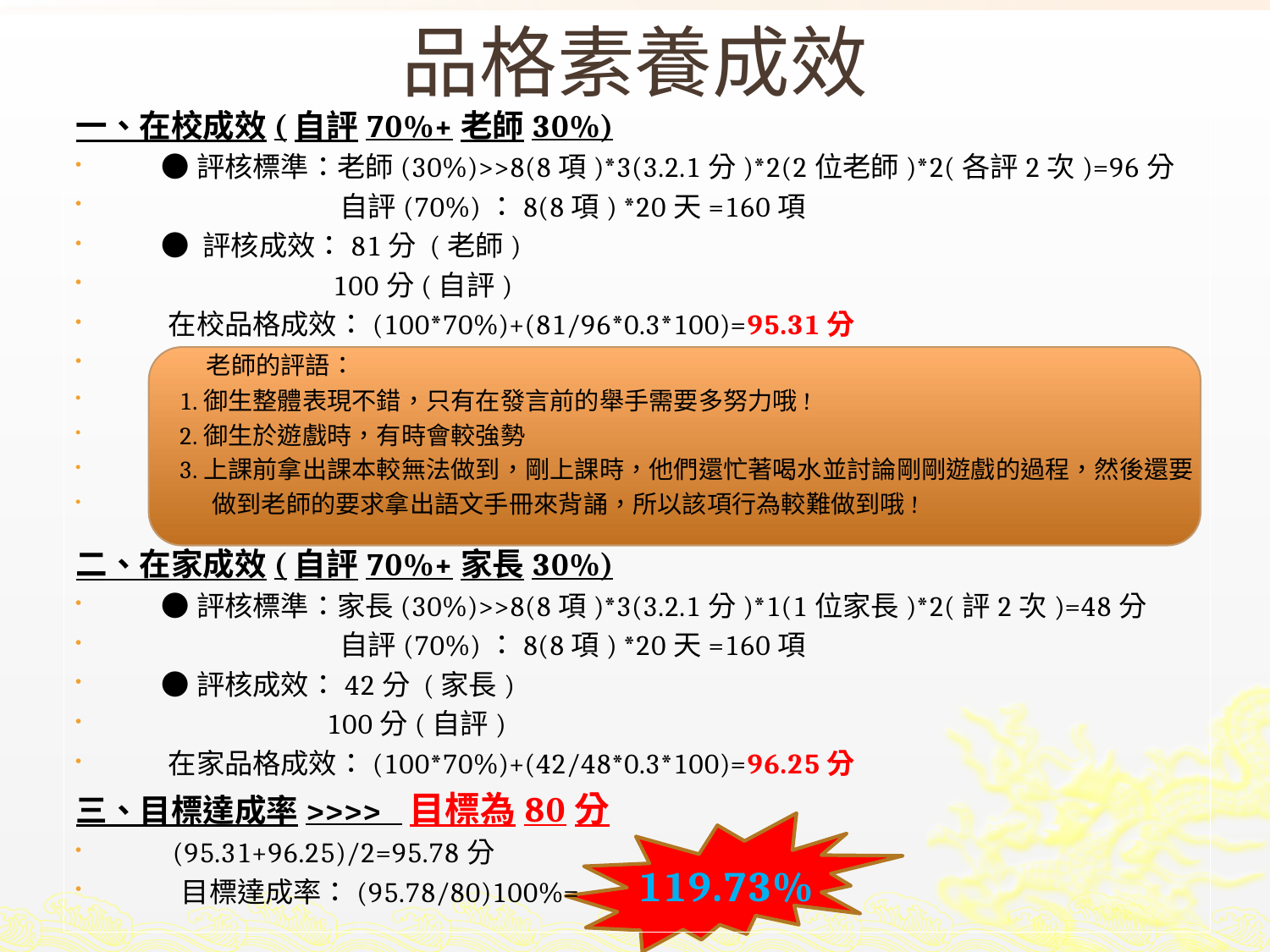

# 品格素養成效
一、在校成效(自評70%+老師30%)
      ●評核標準：老師(30%)>>8(8項)*3(3.2.1分)*2(2位老師)*2(各評2次)=96分
                                 自評(70%)：8(8項) *20天=160項
      ● 評核成效：81分 (老師)
                                  100分(自評)
      在校品格成效：(100*70%)+(81/96*0.3*100)=95.31分
            老師的評語：
          1.御生整體表現不錯，只有在發言前的舉手需要多努力哦!
          2.御生於遊戲時，有時會較強勢
          3.上課前拿出課本較無法做到，剛上課時，他們還忙著喝水並討論剛剛遊戲的過程，然後還要
               做到老師的要求拿出語文手冊來背誦，所以該項行為較難做到哦!

二、在家成效(自評70%+家長30%)
      ●評核標準：家長(30%)>>8(8項)*3(3.2.1分)*1(1位家長)*2(評2次)=48分
                                 自評(70%)：8(8項) *20天=160項
      ●評核成效：42分 (家長)
                                 100分(自評)
      在家品格成效：(100*70%)+(42/48*0.3*100)=96.25分
三、目標達成率>>>>   目標為80分
        (95.31+96.25)/2=95.78分
        目標達成率：(95.78/80)100%=

119.73%